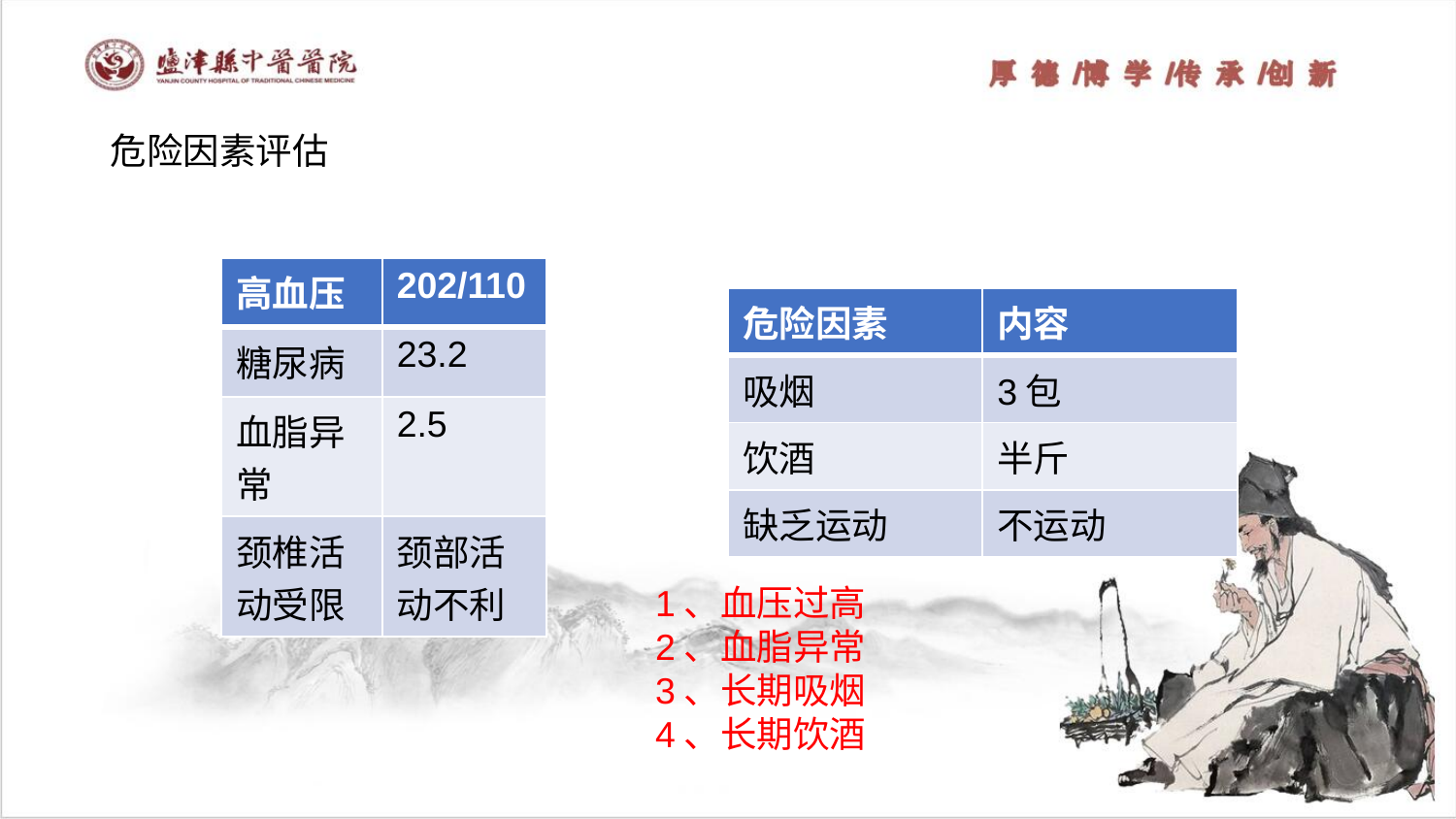

危险因素评估
| 高血压 | 202/110 |
| --- | --- |
| 糖尿病 | 23.2 |
| 血脂异常 | 2.5 |
| 颈椎活动受限 | 颈部活动不利 |
| 危险因素 | 内容 |
| --- | --- |
| 吸烟 | 3包 |
| 饮酒 | 半斤 |
| 缺乏运动 | 不运动 |
1、血压过高
2、血脂异常
3、长期吸烟
4、长期饮酒